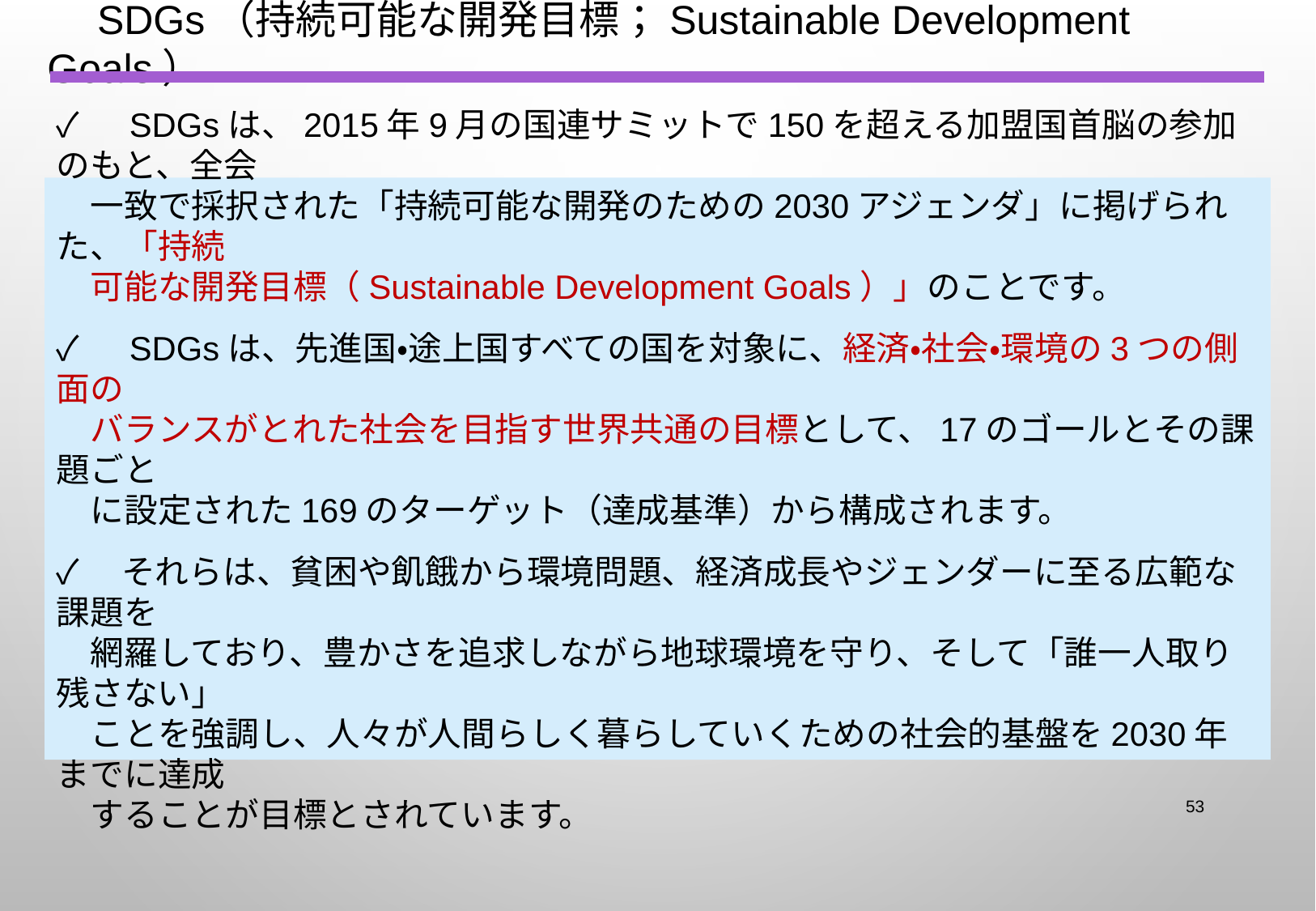

SDGs（持続可能な開発目標；Sustainable Development Goals）
✓　SDGsは、2015年9月の国連サミットで150を超える加盟国首脳の参加のもと、全会
　一致で採択された「持続可能な開発のための2030アジェンダ」に掲げられた、「持続
　可能な開発目標（Sustainable Development Goals）」のことです。

✓　SDGsは、先進国・途上国すべての国を対象に、経済・社会・環境の3つの側面の
　バランスがとれた社会を目指す世界共通の目標として、17のゴールとその課題ごと
　に設定された169のターゲット（達成基準）から構成されます。

✓　それらは、貧困や飢餓から環境問題、経済成長やジェンダーに至る広範な課題を
　網羅しており、豊かさを追求しながら地球環境を守り、そして「誰一人取り残さない」
　ことを強調し、人々が人間らしく暮らしていくための社会的基盤を2030年までに達成
　することが目標とされています。
# Ⅰ.●●
53